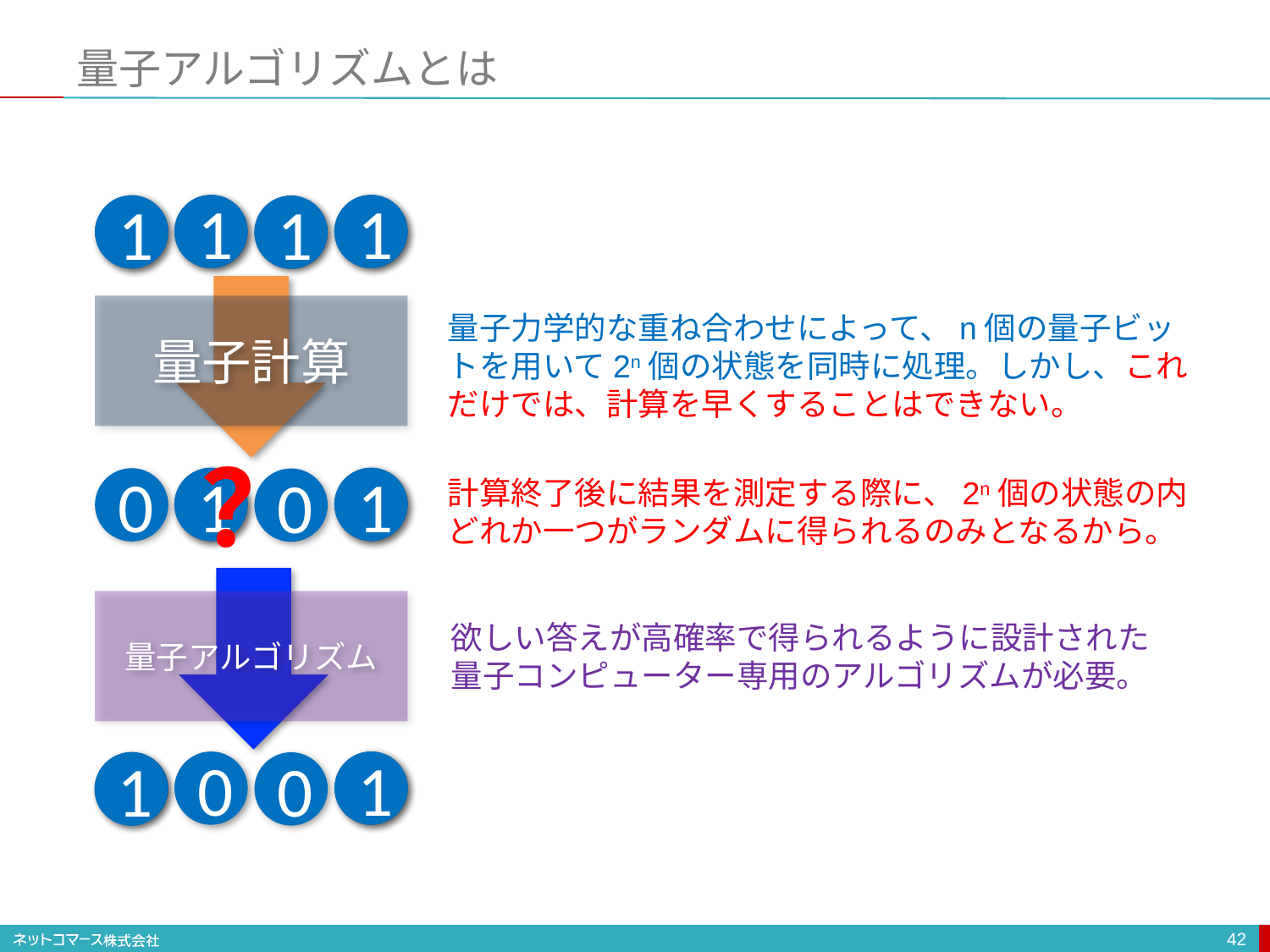

# 量子アルゴリズムとは
0
1
0
1
0
1
0
1

量子計算
量子力学的な重ね合わせによって、n個の量子ビットを用いて2n個の状態を同時に処理。しかし、これだけでは、計算を早くすることはできない。
？
計算終了後に結果を測定する際に、2n個の状態の内どれか一つがランダムに得られるのみとなるから。
0
1
0
1
0
0

量子アルゴリズム
欲しい答えが高確率で得られるように設計された
量子コンピューター専用のアルゴリズムが必要。
0
0
1
0
0
1
42